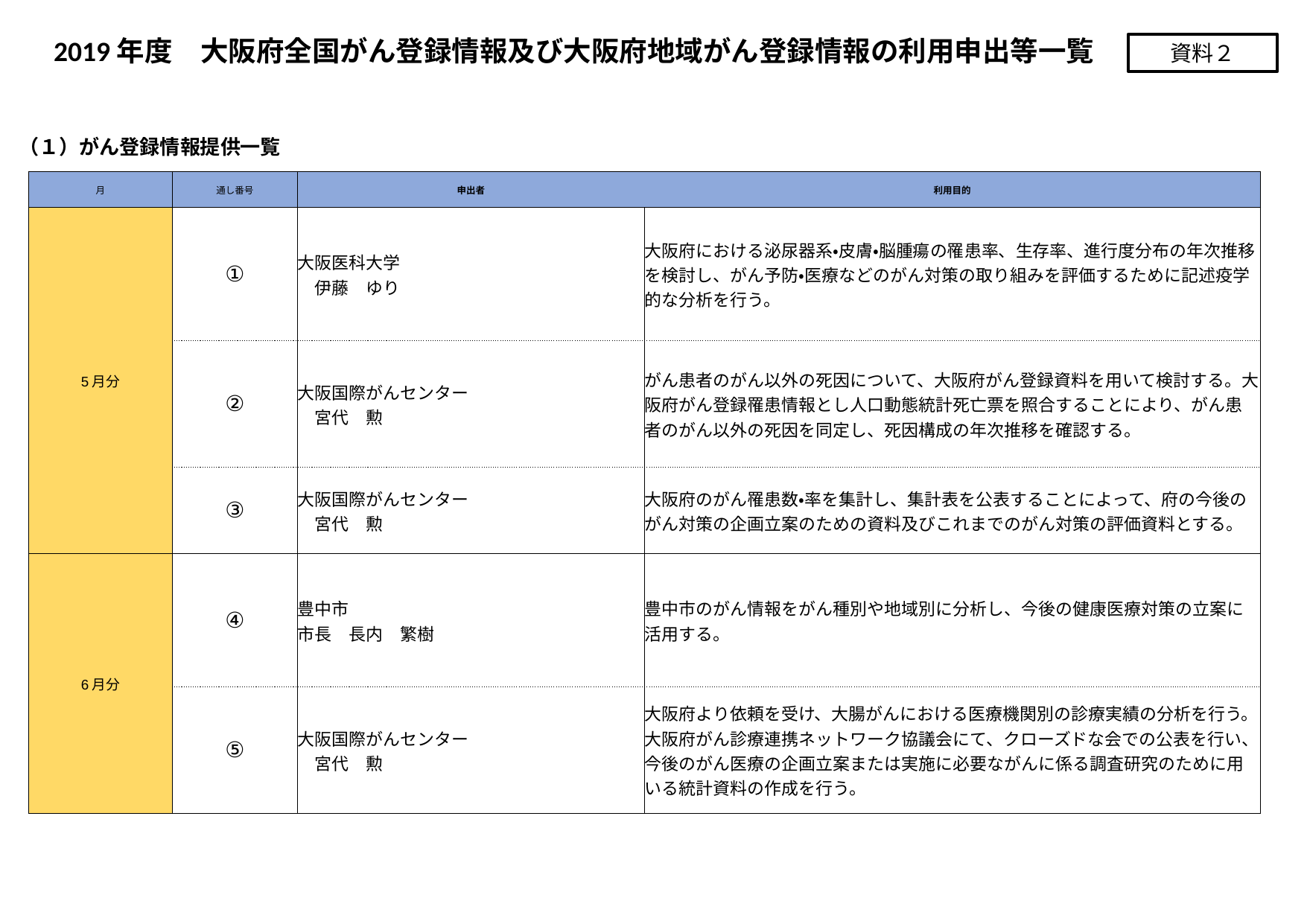

# 2019年度　大阪府全国がん登録情報及び大阪府地域がん登録情報の利用申出等一覧
資料２
（１）がん登録情報提供一覧
| 月 | 通し番号 | 申出者 | 利用目的 |
| --- | --- | --- | --- |
| 5月分 | ① | 大阪医科大学 　伊藤　ゆり | 大阪府における泌尿器系・皮膚・脳腫瘍の罹患率、生存率、進行度分布の年次推移を検討し、がん予防・医療などのがん対策の取り組みを評価するために記述疫学的な分析を行う。 |
|  | ② | 大阪国際がんセンター 　宮代　勲 | がん患者のがん以外の死因について、大阪府がん登録資料を用いて検討する。大阪府がん登録罹患情報とし人口動態統計死亡票を照合することにより、がん患者のがん以外の死因を同定し、死因構成の年次推移を確認する。 |
|  | ③ | 大阪国際がんセンター 　宮代　勲 | 大阪府のがん罹患数・率を集計し、集計表を公表することによって、府の今後のがん対策の企画立案のための資料及びこれまでのがん対策の評価資料とする。 |
| 6月分 | ④ | 豊中市　 市長　長内　繁樹 | 豊中市のがん情報をがん種別や地域別に分析し、今後の健康医療対策の立案に活用する。 |
|  | ⑤ | 大阪国際がんセンター 　宮代　勲 | 大阪府より依頼を受け、大腸がんにおける医療機関別の診療実績の分析を行う。大阪府がん診療連携ネットワーク協議会にて、クローズドな会での公表を行い、今後のがん医療の企画立案または実施に必要ながんに係る調査研究のために用いる統計資料の作成を行う。 |